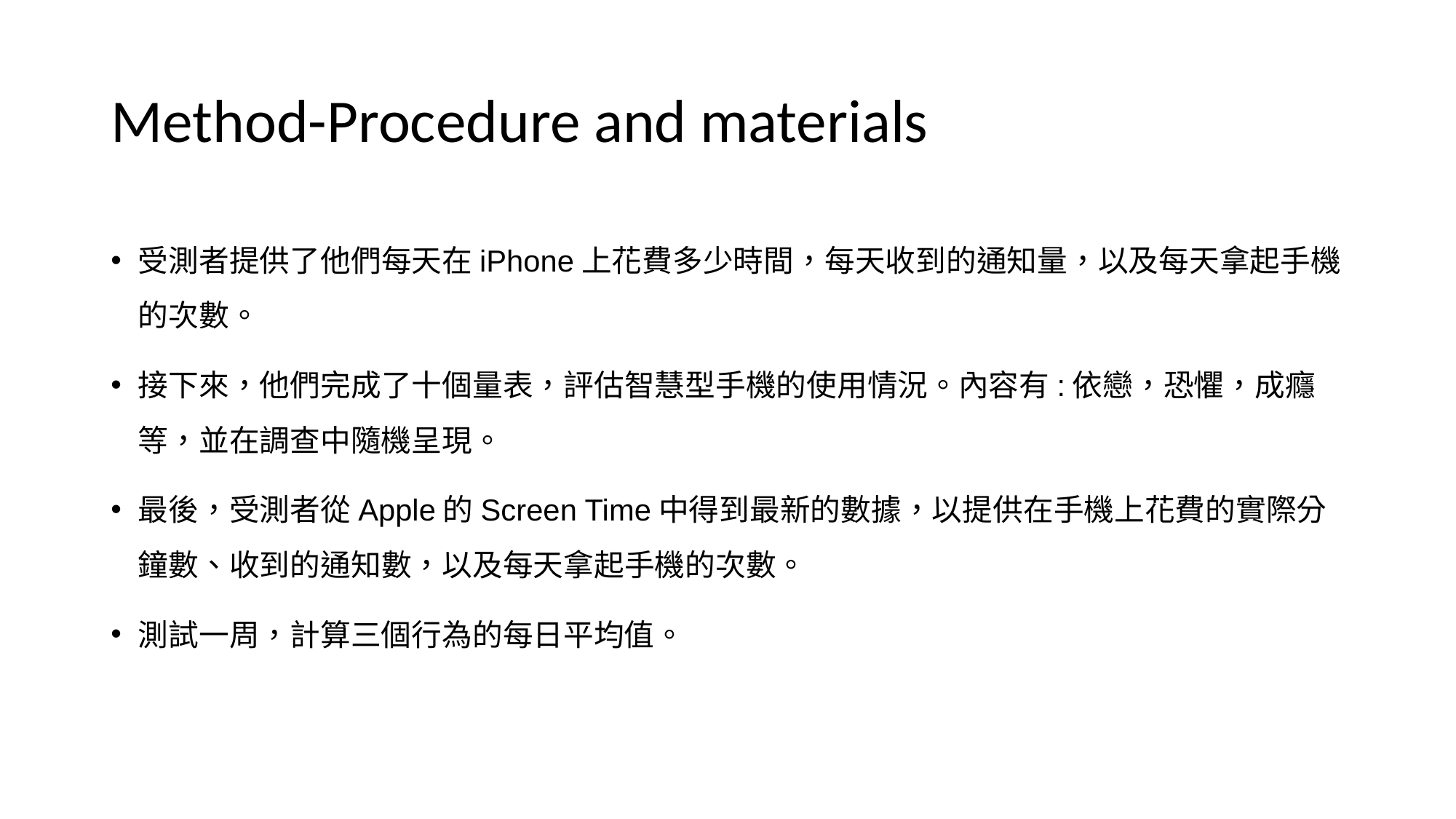

# Method-Procedure and materials
受測者提供了他們每天在iPhone上花費多少時間，每天收到的通知量，以及每天拿起手機的次數。
接下來，他們完成了十個量表，評估智慧型手機的使用情況。內容有:依戀，恐懼，成癮等，並在調查中隨機呈現。
最後，受測者從Apple的Screen Time中得到最新的數據，以提供在手機上花費的實際分鐘數、收到的通知數，以及每天拿起手機的次數。
測試一周，計算三個行為的每日平均值。